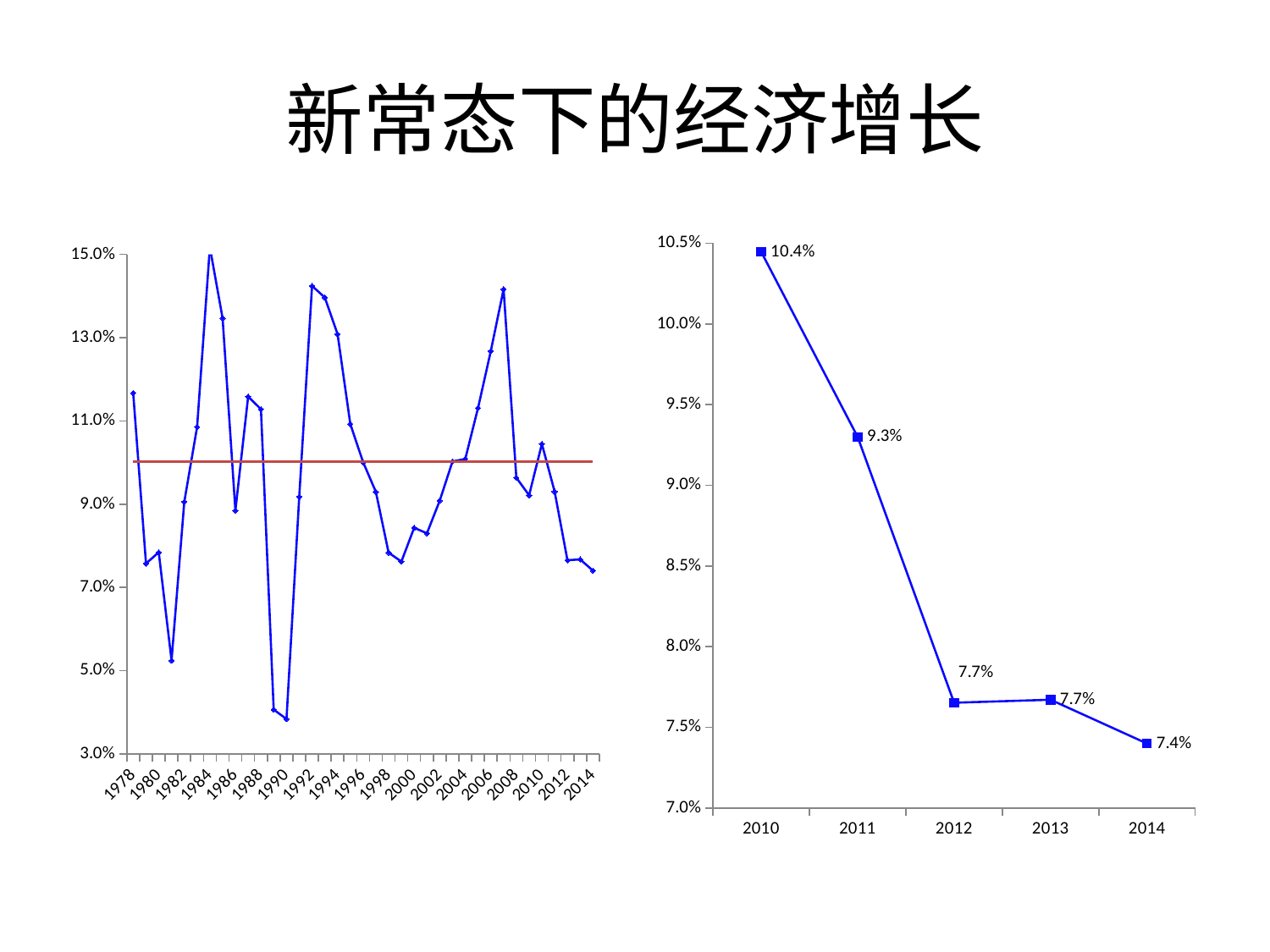

# 新常态下的经济增长

### Chart

| Category | GDP增速 | 阶段平均增速 |
|---|---|---|
| 1978 | 0.11669918801535828 | 0.10023774931467018 |
| 1979 | 0.07572853841384376 | 0.10023774931467018 |
| 1980 | 0.07841442007912171 | 0.10023774931467018 |
| 1981 | 0.052431095251647436 | 0.10023774931467018 |
| 1982 | 0.09056870657736005 | 0.10023774931467018 |
| 1983 | 0.1085297932402535 | 0.10023774931467018 |
| 1984 | 0.1517602119825184 | 0.10023774931467018 |
| 1985 | 0.1346619259613374 | 0.10023774931467018 |
| 1986 | 0.08846376658942506 | 0.10023774931467018 |
| 1987 | 0.11583263780527632 | 0.10023774931467018 |
| 1988 | 0.11280583650416794 | 0.10023774931467018 |
| 1989 | 0.040632032186102694 | 0.10023774931467018 |
| 1990 | 0.03839024938216127 | 0.10023774931467018 |
| 1991 | 0.0917893669903332 | 0.10023774931467018 |
| 1992 | 0.14240706356417676 | 0.10023774931467018 |
| 1993 | 0.13964314660338276 | 0.10023774931467018 |
| 1994 | 0.13080681833991753 | 0.10023774931467018 |
| 1995 | 0.10924980326118892 | 0.10023774931467018 |
| 1996 | 0.10008523449312619 | 0.10023774931467018 |
| 1997 | 0.09297033755969003 | 0.10023774931467018 |
| 1998 | 0.07833346861837968 | 0.10023774931467018 |
| 1999 | 0.07619835721674238 | 0.10023774931467018 |
| 2000 | 0.08431279450299271 | 0.10023774931467018 |
| 2001 | 0.0830031759139341 | 0.10023774931467018 |
| 2002 | 0.09082067969600749 | 0.10023774931467018 |
| 2003 | 0.10025378761455371 | 0.10023774931467018 |
| 2004 | 0.10085039874453652 | 0.10023774931467018 |
| 2005 | 0.11310035223329777 | 0.10023774931467018 |
| 2006 | 0.12676534213193325 | 0.10023774931467018 |
| 2007 | 0.1416239499673384 | 0.10023774931467018 |
| 2008 | 0.09634668211322622 | 0.10023774931467018 |
| 2009 | 0.09214198939664445 | 0.10023774931467018 |
| 2010 | 0.10446989174609958 | 0.10023774931467018 |
| 2011 | 0.0929988521602814 | 0.10023774931467018 |
| 2012 | 0.07652553101619007 | 0.10023774931467018 |
| 2013 | 0.07671190692645993 | 0.10023774931467018 |
| 2014 | 0.074 | 0.10023774931467018 |

### Chart

| Category | GDP增速 |
|---|---|
| 2010 | 0.10446989174609958 |
| 2011 | 0.0929988521602814 |
| 2012 | 0.07652553101619007 |
| 2013 | 0.07671190692645993 |
| 2014 | 0.074 |